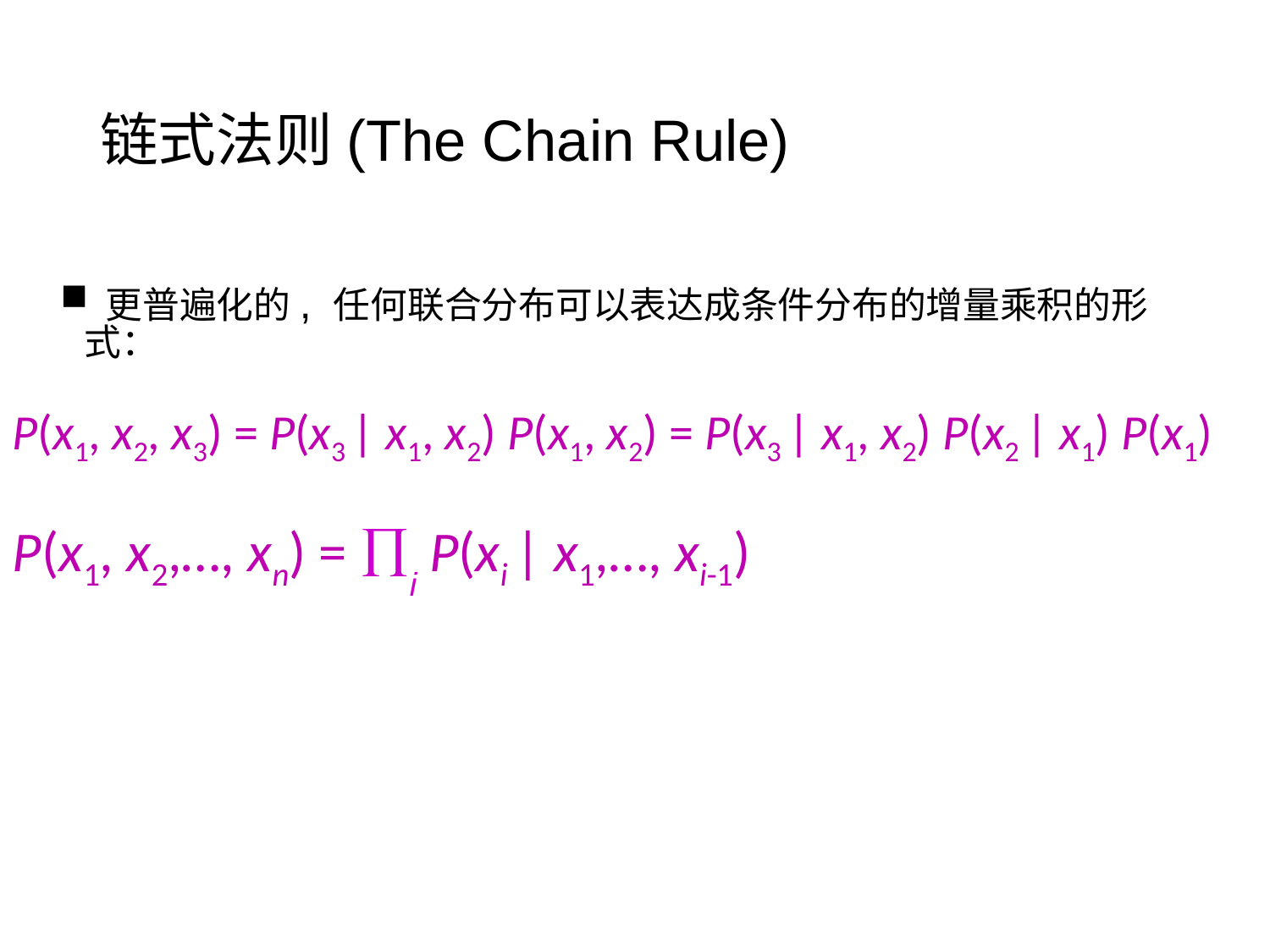

# 链式法则(The Chain Rule)
 更普遍化的, 任何联合分布可以表达成条件分布的增量乘积的形式：

P(x1, x2, x3) = P(x3 | x1, x2) P(x1, x2) = P(x3 | x1, x2) P(x2 | x1) P(x1)
P(x1, x2,…, xn) = ∏i P(xi | x1,…, xi-1)